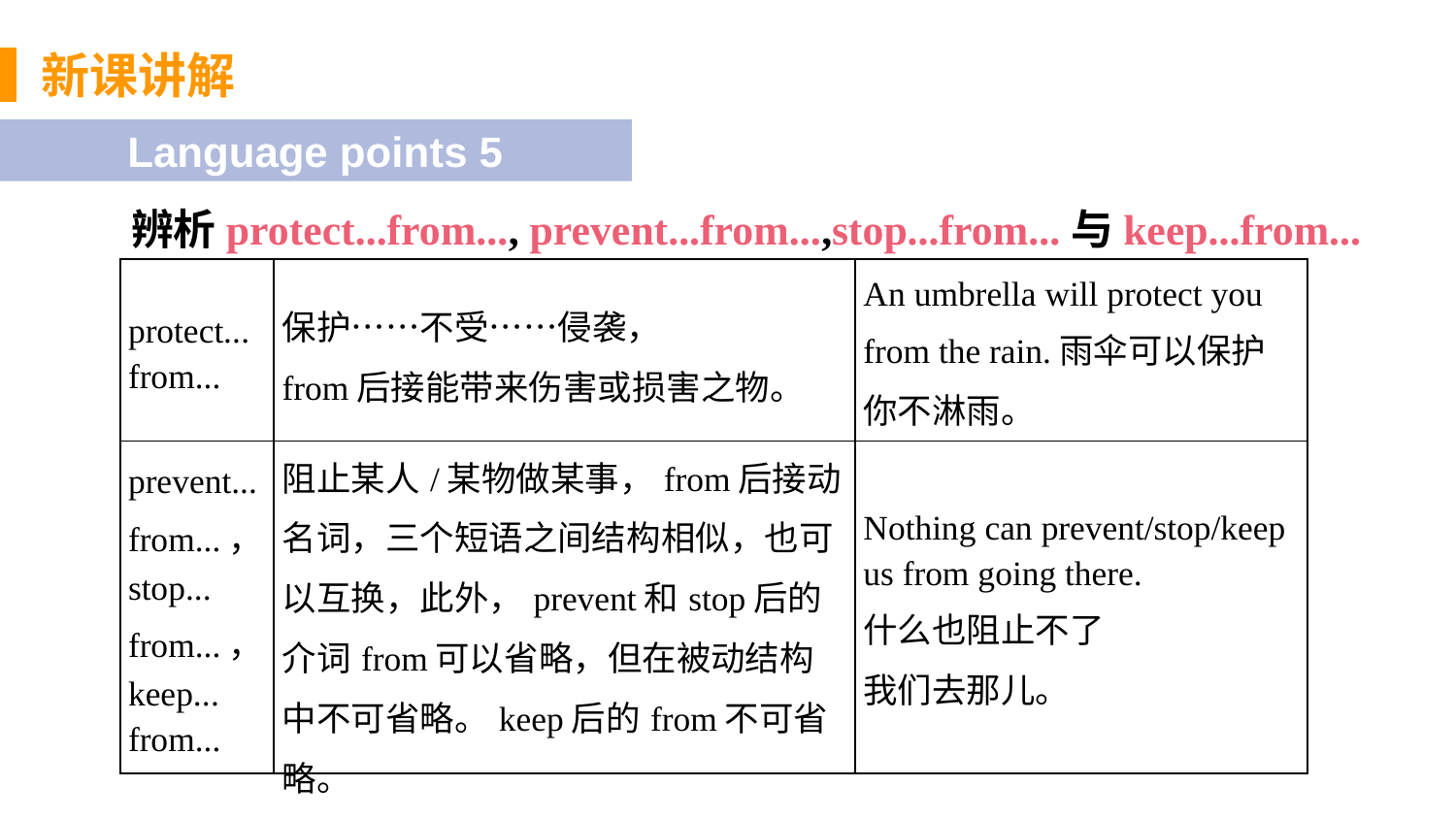

新课讲解

Language points 5
辨析protect...from..., prevent...from...,stop...from...与keep...from...
| protect... from... | 保护……不受……侵袭， from后接能带来伤害或损害之物。 | An umbrella will protect you from the rain.雨伞可以保护你不淋雨。 |
| --- | --- | --- |
| prevent... from...， stop... from...， keep... from... | 阻止某人/某物做某事，from后接动名词，三个短语之间结构相似，也可以互换，此外，prevent和stop后的介词from可以省略，但在被动结构中不可省略。keep后的from不可省略。 | Nothing can prevent/stop/keep us from going there. 什么也阻止不了 我们去那儿。 |